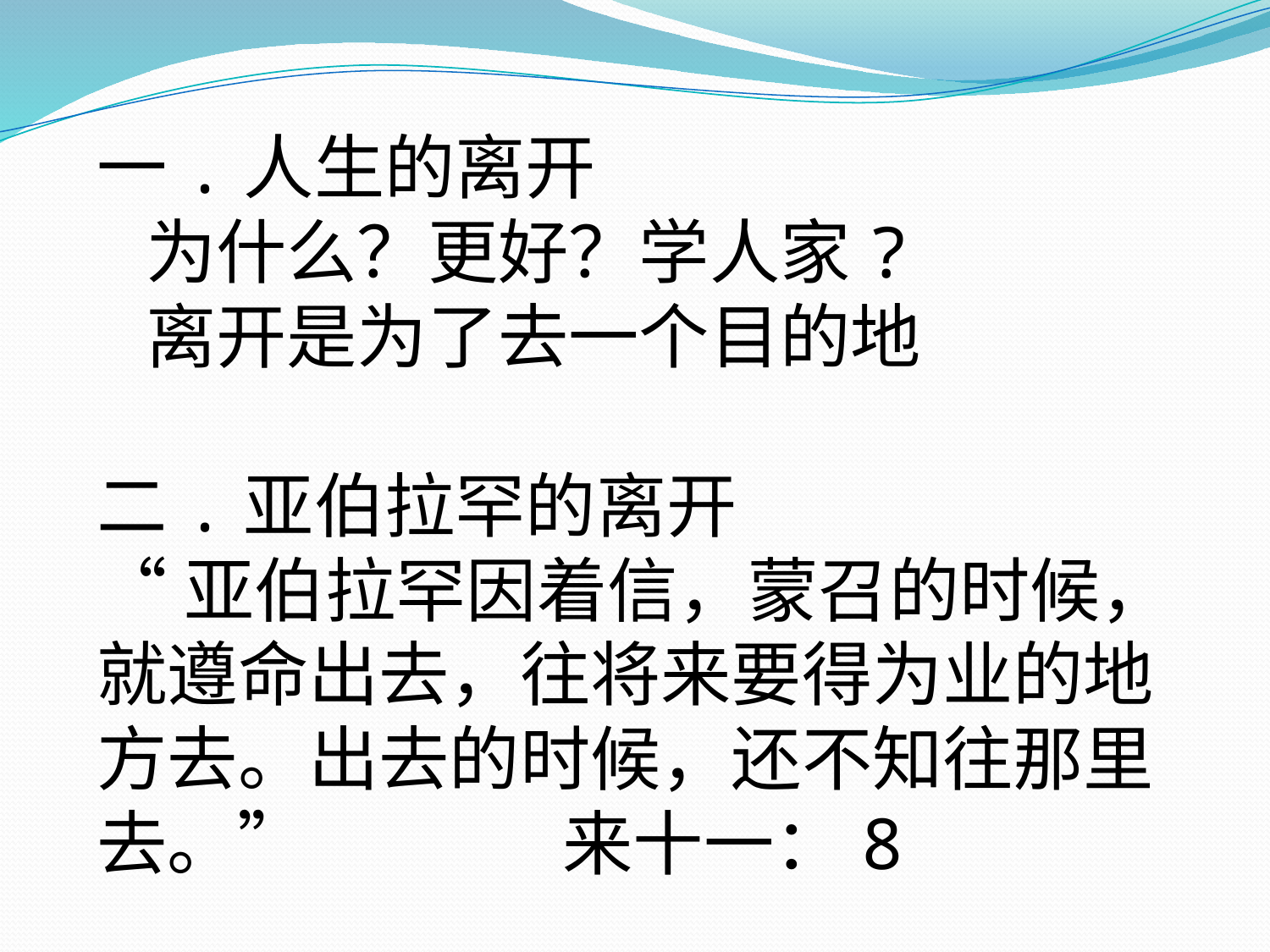

一.人生的离开
  为什么？更好？学人家?
  离开是为了去一个目的地

二.亚伯拉罕的离开
“亚伯拉罕因着信，蒙召的时候，就遵命出去，往将来要得为业的地方去。出去的时候，还不知往那里去。”                来十一：8